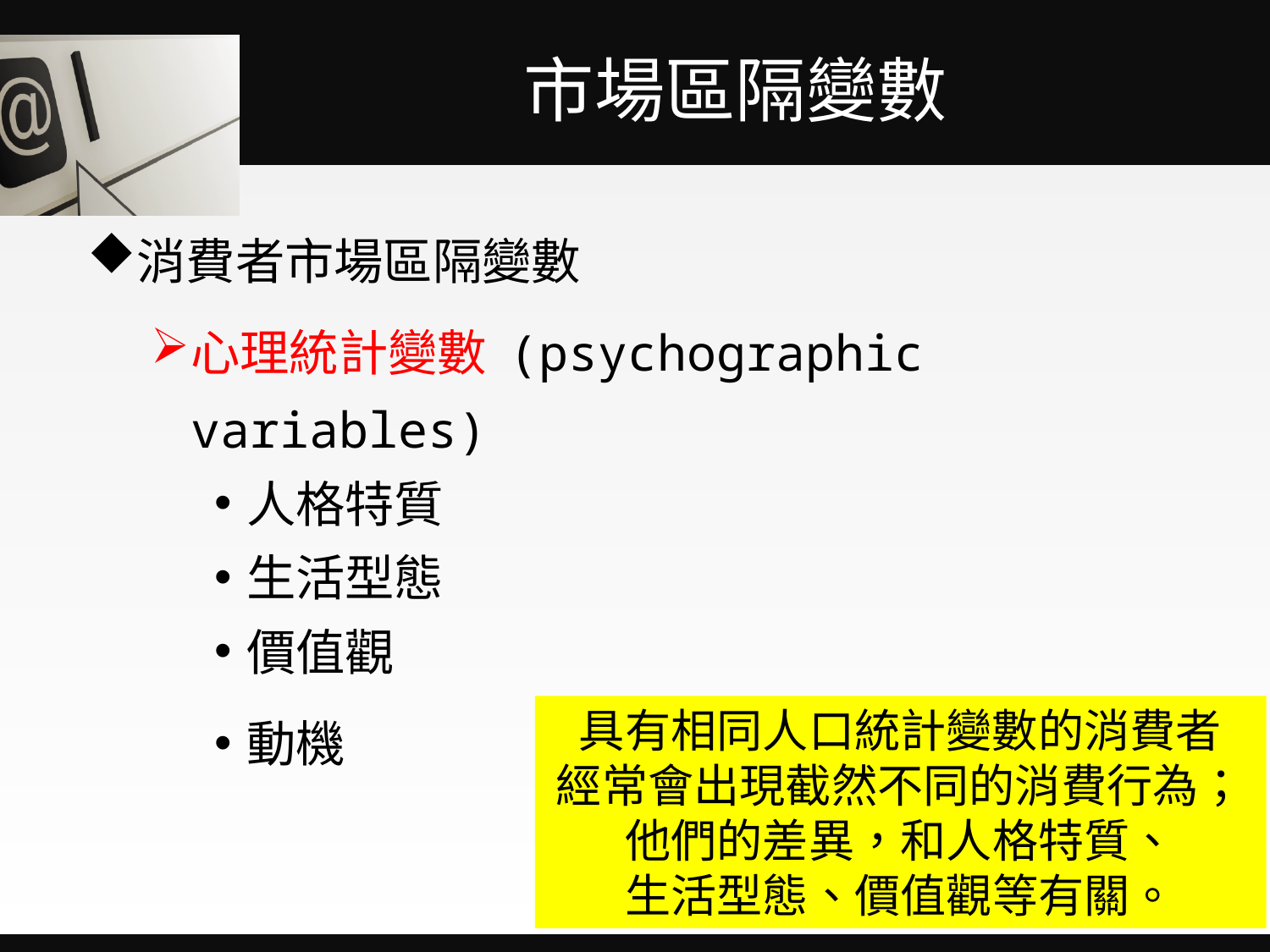

# 市場區隔變數
消費者市場區隔變數
心理統計變數 (psychographic variables)
人格特質
生活型態
價值觀
動機
具有相同人口統計變數的消費者
經常會出現截然不同的消費行為；
他們的差異，和人格特質、
生活型態、價值觀等有關。